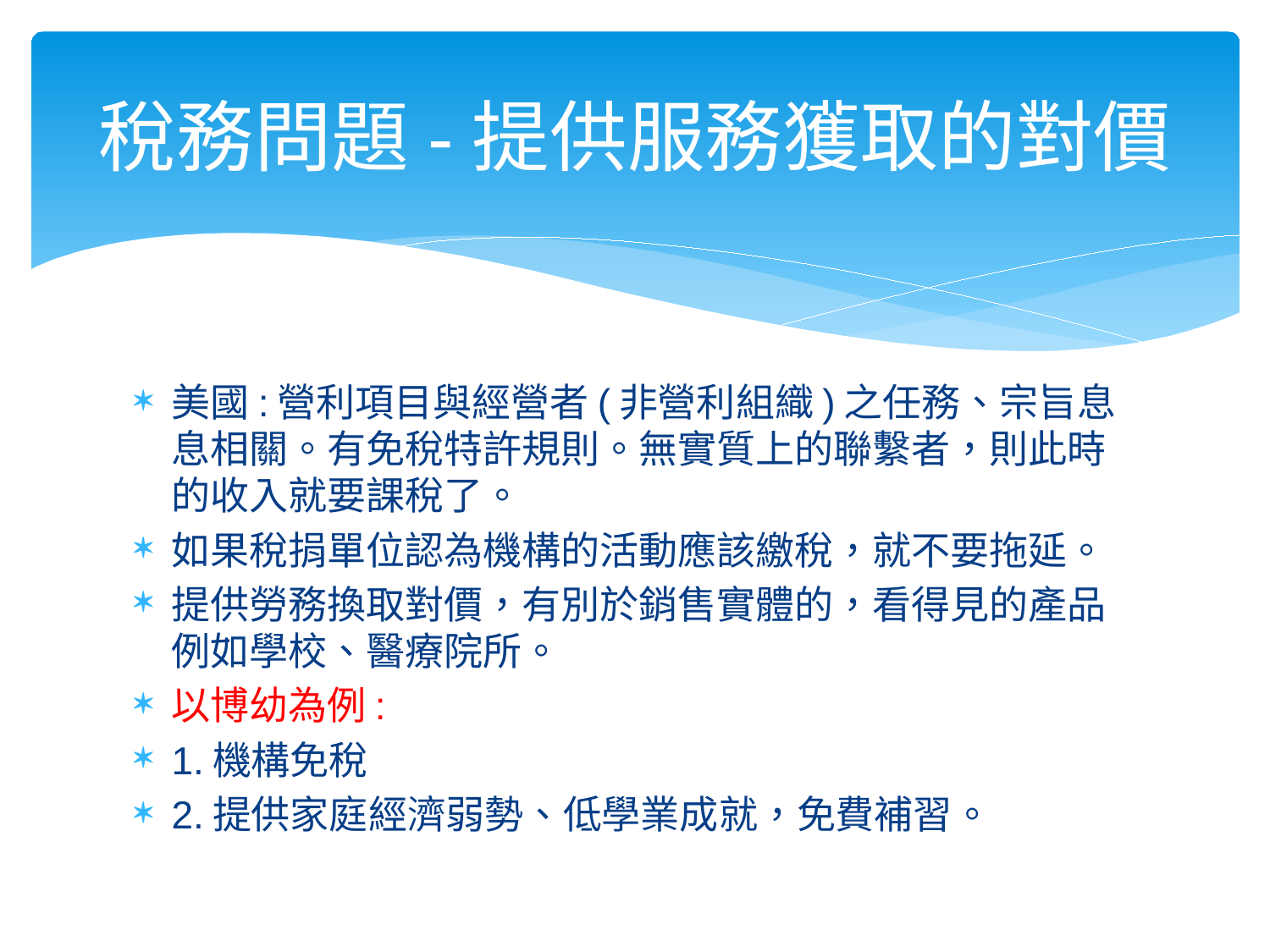

# 稅務問題-提供服務獲取的對價
美國:營利項目與經營者(非營利組織)之任務、宗旨息息相關。有免稅特許規則。無實質上的聯繫者，則此時的收入就要課稅了。
如果稅捐單位認為機構的活動應該繳稅，就不要拖延。
提供勞務換取對價，有別於銷售實體的，看得見的產品例如學校、醫療院所。
以博幼為例:
1.機構免稅
2.提供家庭經濟弱勢、低學業成就，免費補習。